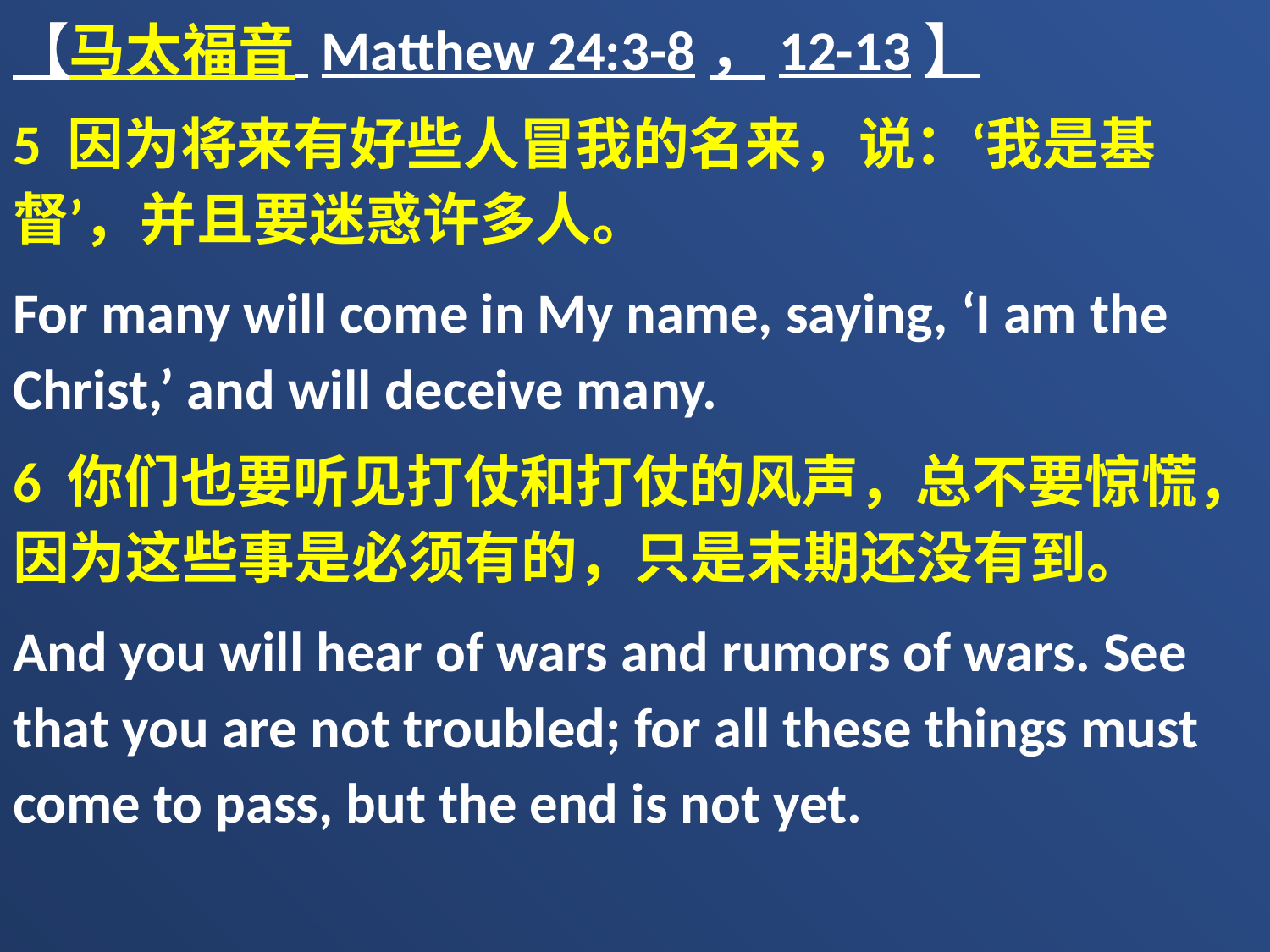

【马太福音 Matthew 24:3-8，12-13】
5 因为将来有好些人冒我的名来，说：‘我是基督’，并且要迷惑许多人。
For many will come in My name, saying, ‘I am the Christ,’ and will deceive many.
6 你们也要听见打仗和打仗的风声，总不要惊慌，因为这些事是必须有的，只是末期还没有到。
And you will hear of wars and rumors of wars. See that you are not troubled; for all these things must come to pass, but the end is not yet.